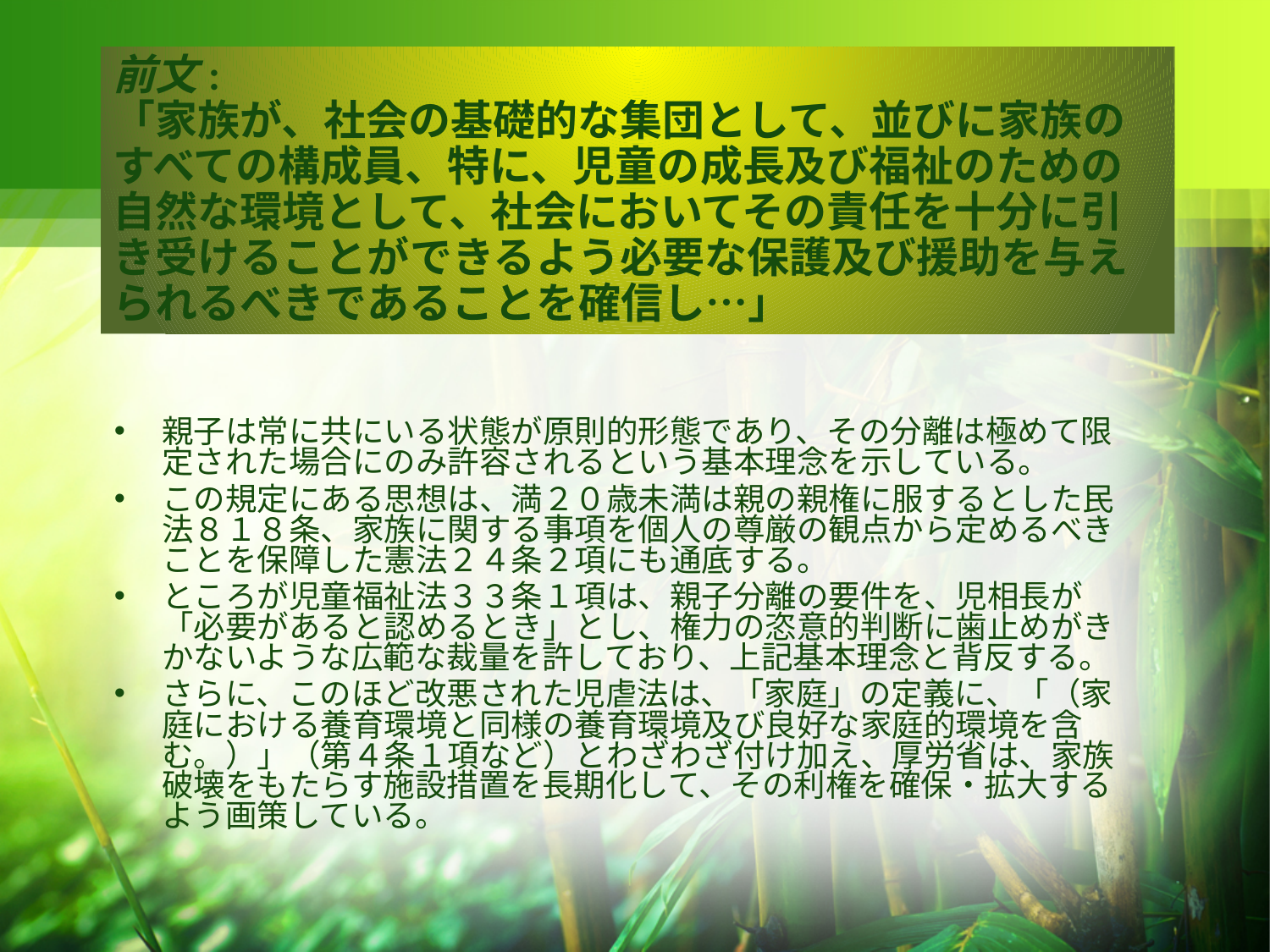

前文:
「家族が、社会の基礎的な集団として、並びに家族のすべての構成員、特に、児童の成長及び福祉のための自然な環境として、社会においてその責任を十分に引き受けることができるよう必要な保護及び援助を与えられるべきであることを確信し…」

親子は常に共にいる状態が原則的形態であり、その分離は極めて限定された場合にのみ許容されるという基本理念を示している。
この規定にある思想は、満２０歳未満は親の親権に服するとした民法８１８条、家族に関する事項を個人の尊厳の観点から定めるべきことを保障した憲法２４条２項にも通底する。
ところが児童福祉法３３条１項は、親子分離の要件を、児相長が「必要があると認めるとき」とし、権力の恣意的判断に歯止めがきかないような広範な裁量を許しており、上記基本理念と背反する。
さらに、このほど改悪された児虐法は、「家庭」の定義に、「（家庭における養育環境と同様の養育環境及び良好な家庭的環境を含む。）」（第４条１項など）とわざわざ付け加え、厚労省は、家族破壊をもたらす施設措置を長期化して、その利権を確保・拡大するよう画策している。